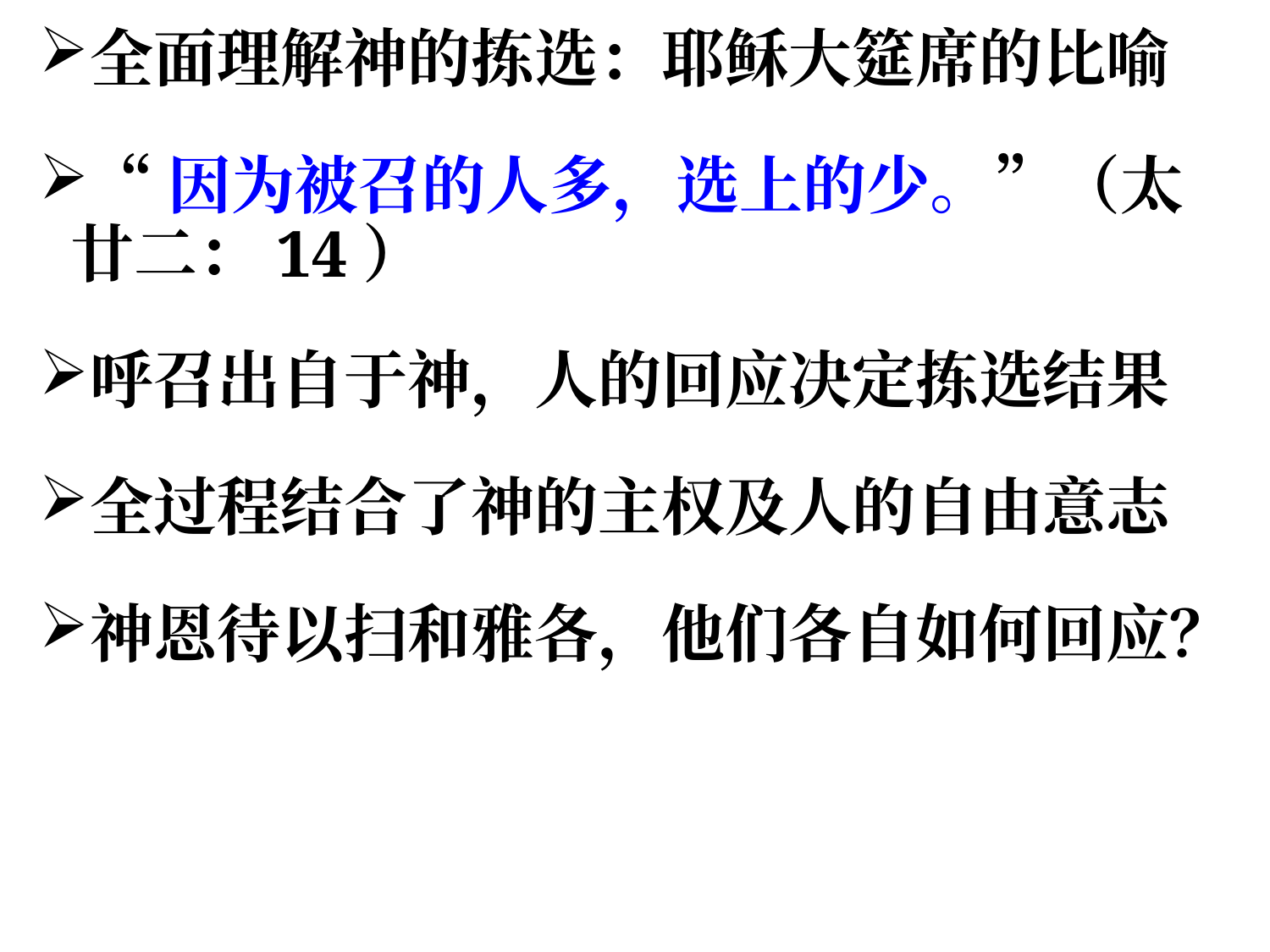

全面理解神的拣选：耶稣大筵席的比喻

“因为被召的人多，选上的少。”（太廿二：14）

呼召出自于神，人的回应决定拣选结果

全过程结合了神的主权及人的自由意志

神恩待以扫和雅各，他们各自如何回应？